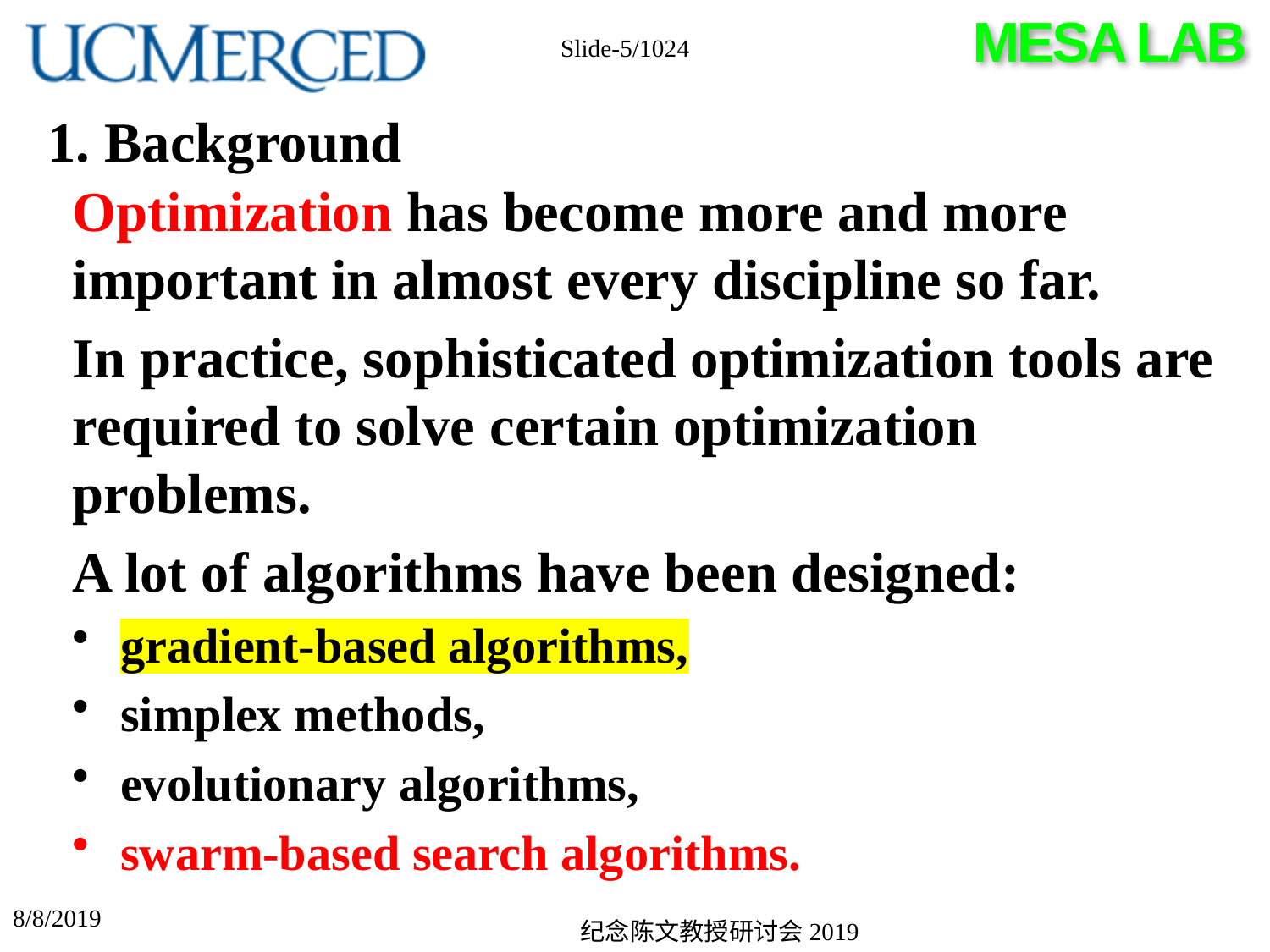

Slide-5/1024
# 1. Background
Optimization has become more and more important in almost every discipline so far.
In practice, sophisticated optimization tools are required to solve certain optimization problems.
A lot of algorithms have been designed:
gradient-based algorithms,
simplex methods,
evolutionary algorithms,
swarm-based search algorithms.
8/8/2019
纪念陈文教授研讨会2019